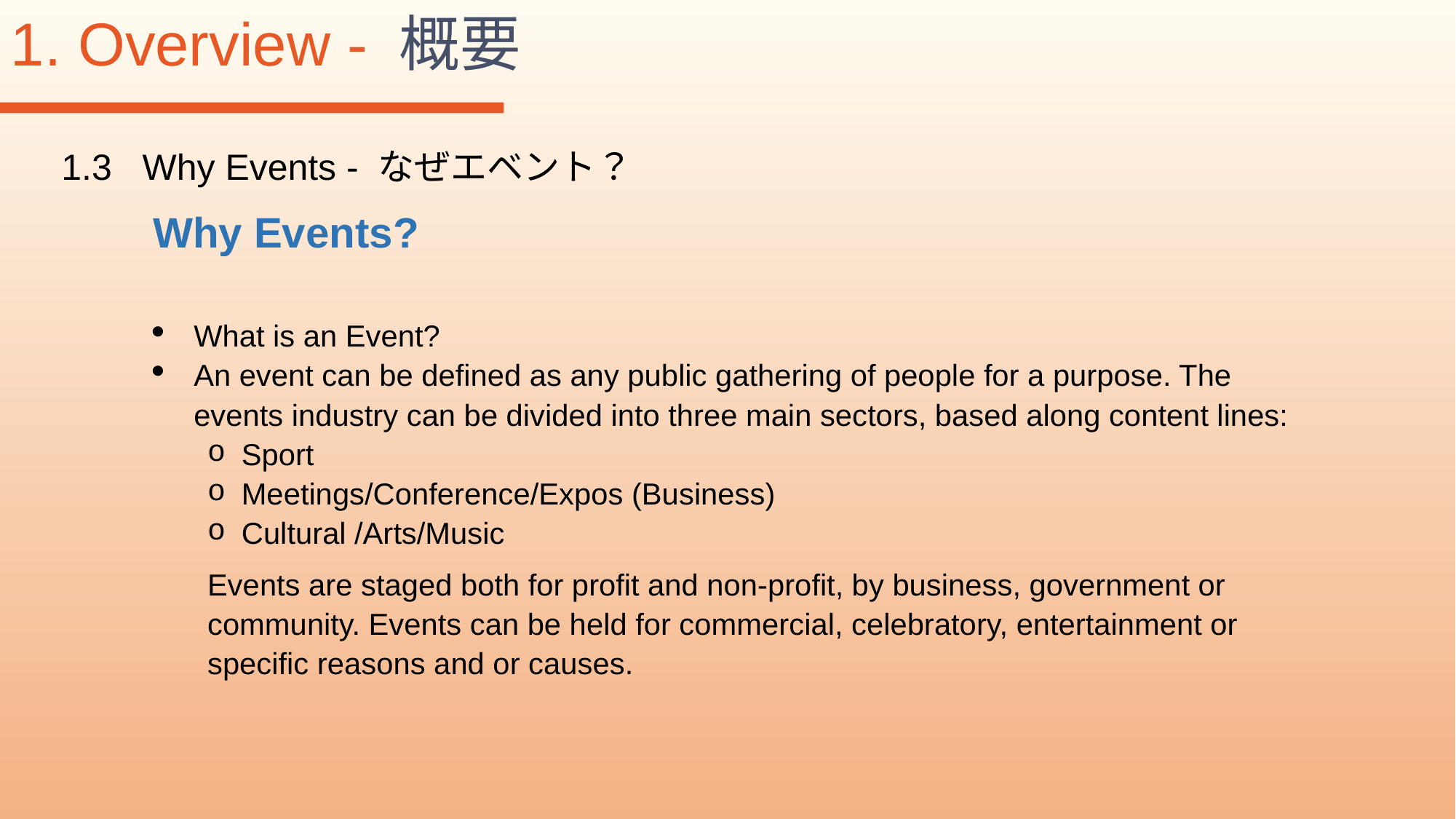

1. Overview - 概要

1.3   Why Events - なぜエベント？
Why Events?

What is an Event?
An event can be defined as any public gathering of people for a purpose. The events industry can be divided into three main sectors, based along content lines:
Sport
Meetings/Conference/Expos (Business)
Cultural /Arts/Music
Events are staged both for profit and non-profit, by business, government or community. Events can be held for commercial, celebratory, entertainment or specific reasons and or causes.